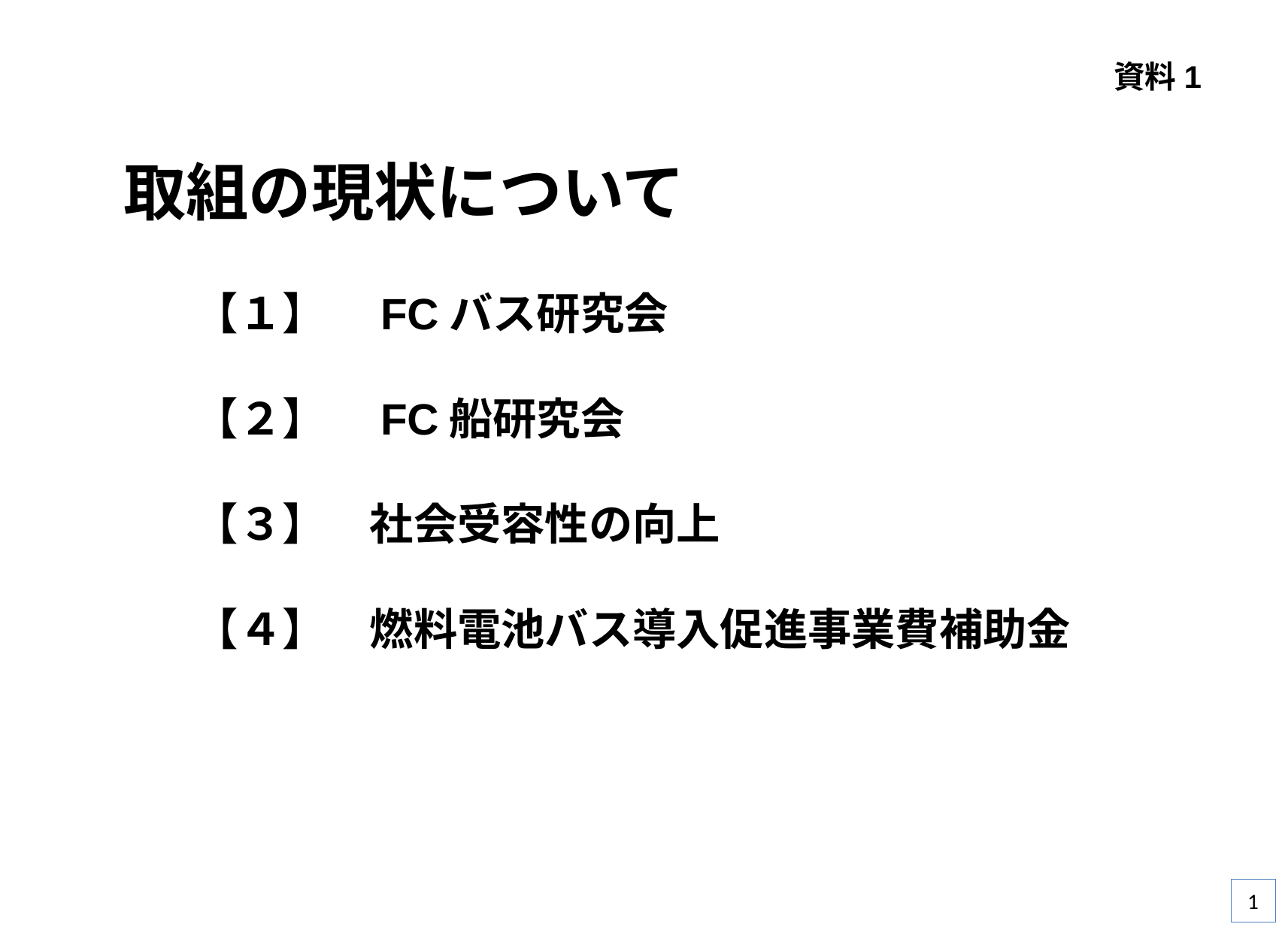

資料1
取組の現状について
【１】　FCバス研究会

【２】　FC船研究会

【３】　社会受容性の向上

【４】　燃料電池バス導入促進事業費補助金
1